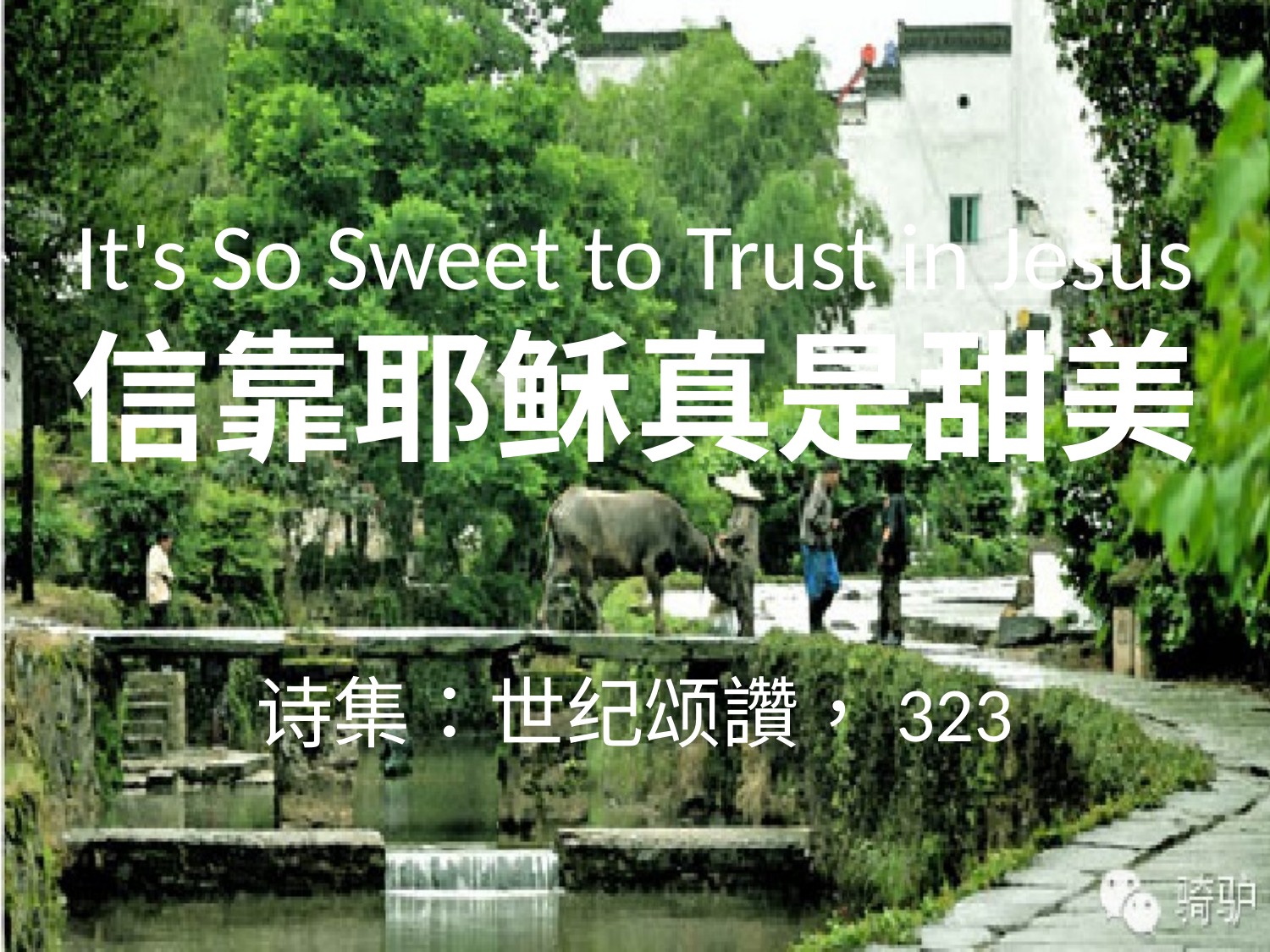

# It's So Sweet to Trust in Jesus 信靠耶稣真是甜美 诗集：世纪颂讚，323